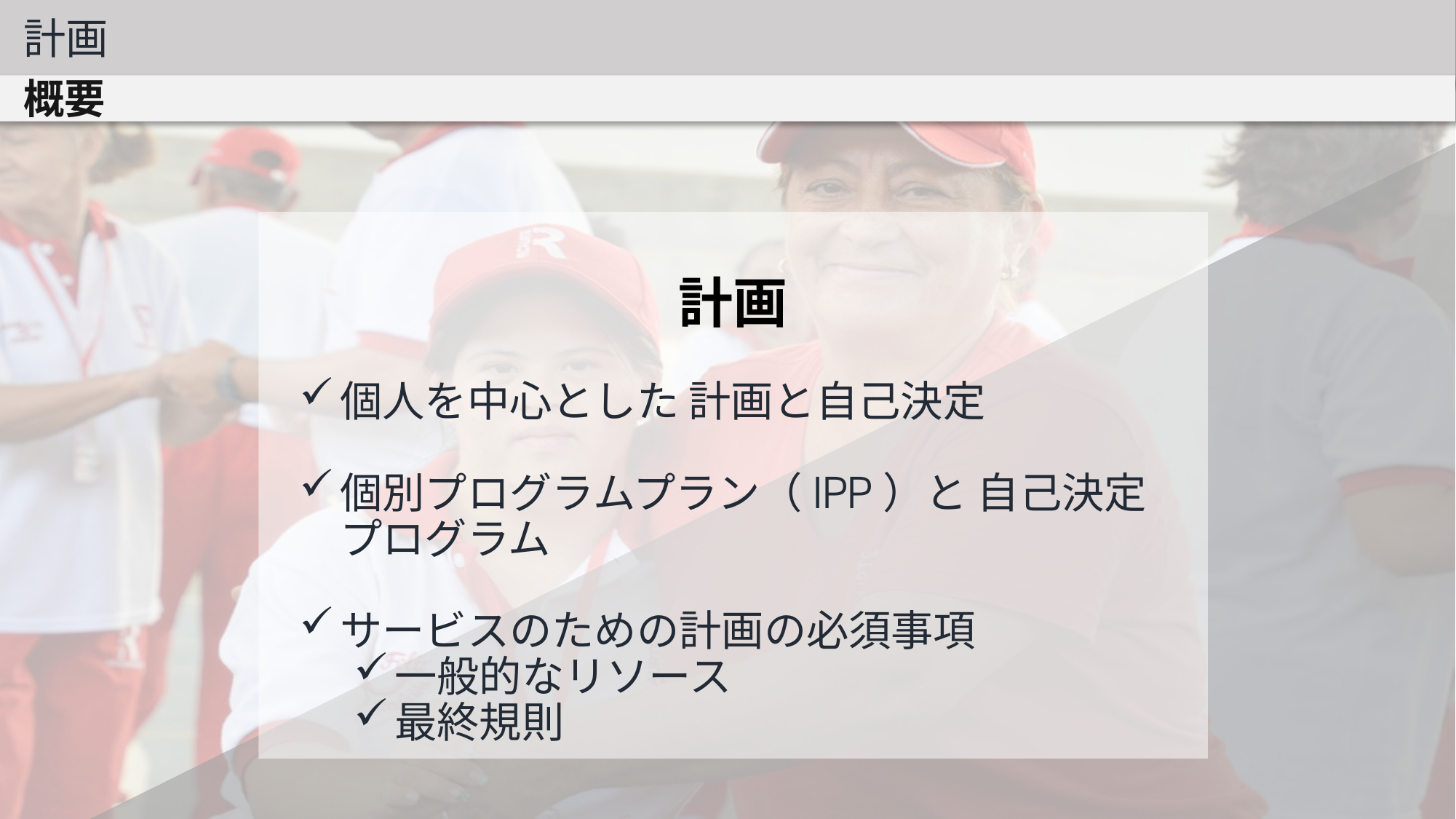

計画
概要

計画
個人を中心とした 計画と自己決定

個別プログラムプラン（IPP）と 自己決定プログラム

サービスのための計画の必須事項
一般的なリソース
最終規則